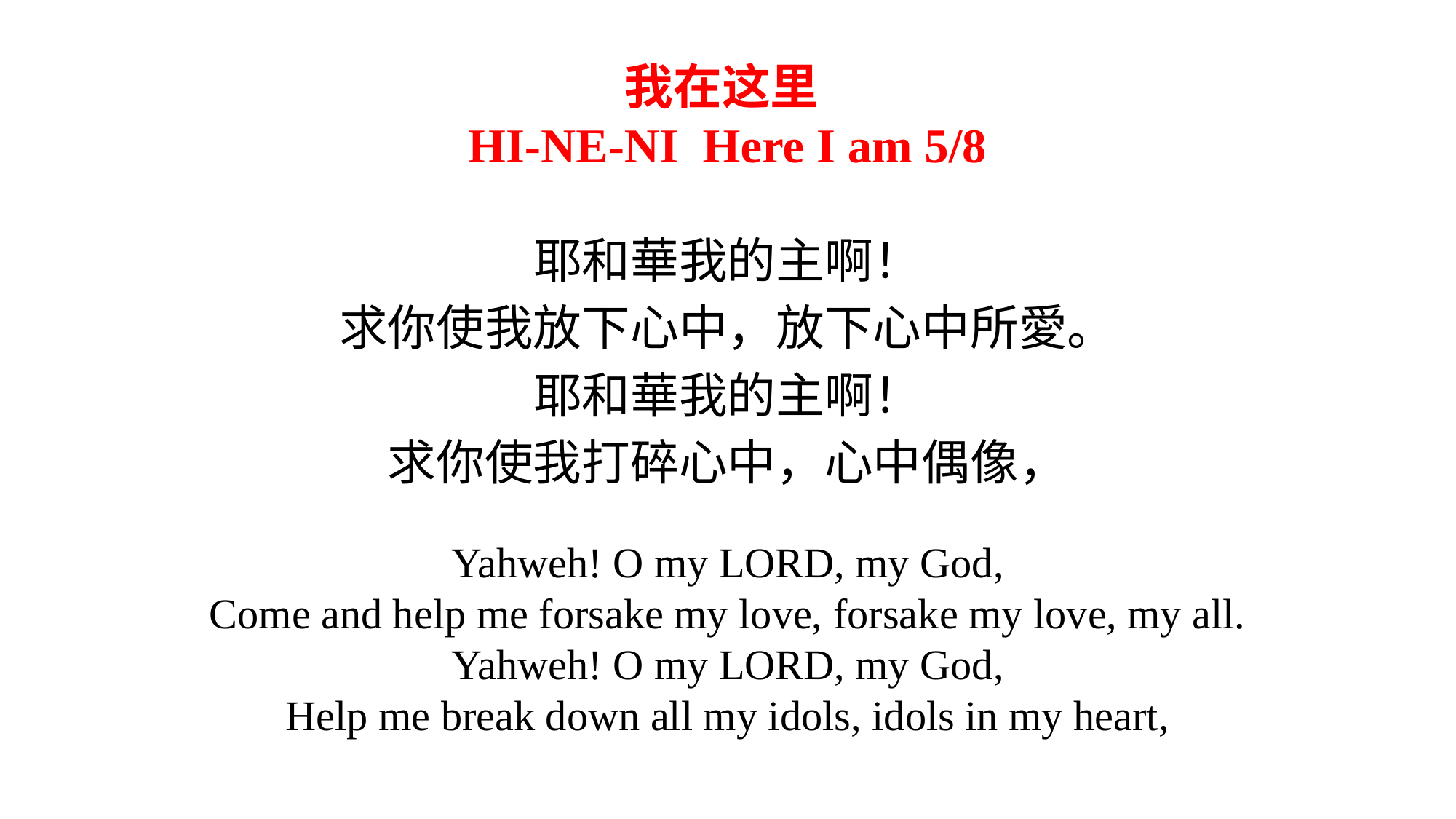

我在这里
HI-NE-NI  Here I am 5/8
耶和華我的主啊！
求你使我放下心中，放下心中所愛。
耶和華我的主啊！
求你使我打碎心中，心中偶像，

Yahweh! O my LORD, my God,
Come and help me forsake my love, forsake my love, my all.
Yahweh! O my LORD, my God,
Help me break down all my idols, idols in my heart,